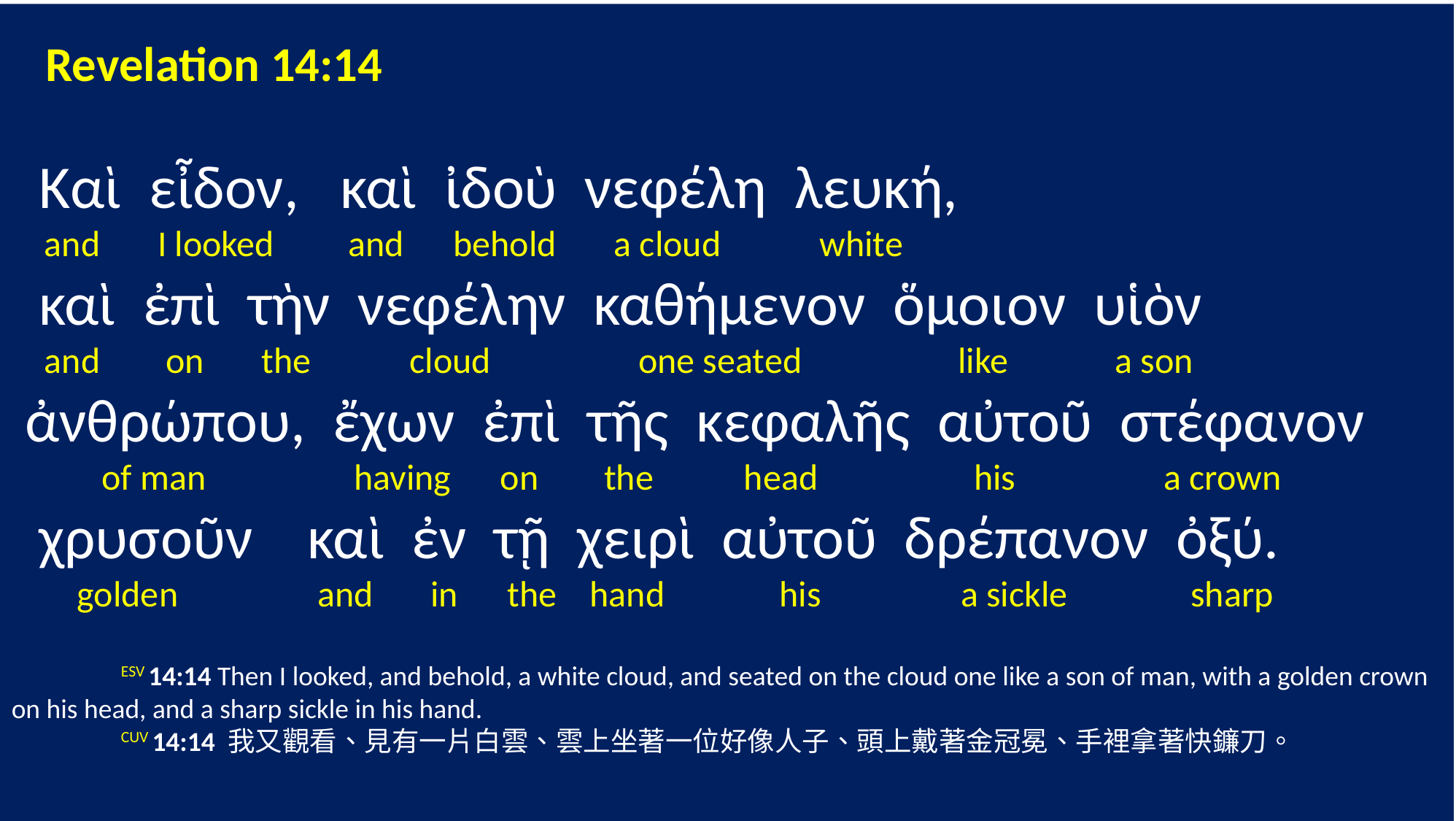

Revelation 14:14

  Καὶ  εἶδον,   καὶ  ἰδοὺ  νεφέλη  λευκή,
    and       I looked         and      behold       a cloud            white
  καὶ  ἐπὶ  τὴν  νεφέλην  καθήμενον  ὅμοιον  υἱὸν
    and        on       the            cloud                  one seated                   like             a son
 ἀνθρώπου,  ἔχων  ἐπὶ  τῆς  κεφαλῆς  αὐτοῦ  στέφανον
           of man                  having      on        the           head                   his                  a crown
  χρυσοῦν    καὶ  ἐν  τῇ  χειρὶ  αὐτοῦ  δρέπανον  ὀξύ.
        golden                 and       in      the    hand              his                 a sickle               sharp

	ESV 14:14 Then I looked, and behold, a white cloud, and seated on the cloud one like a son of man, with a golden crown on his head, and a sharp sickle in his hand.
	CUV 14:14 我又觀看、見有一片白雲、雲上坐著一位好像人子、頭上戴著金冠冕、手裡拿著快鐮刀。